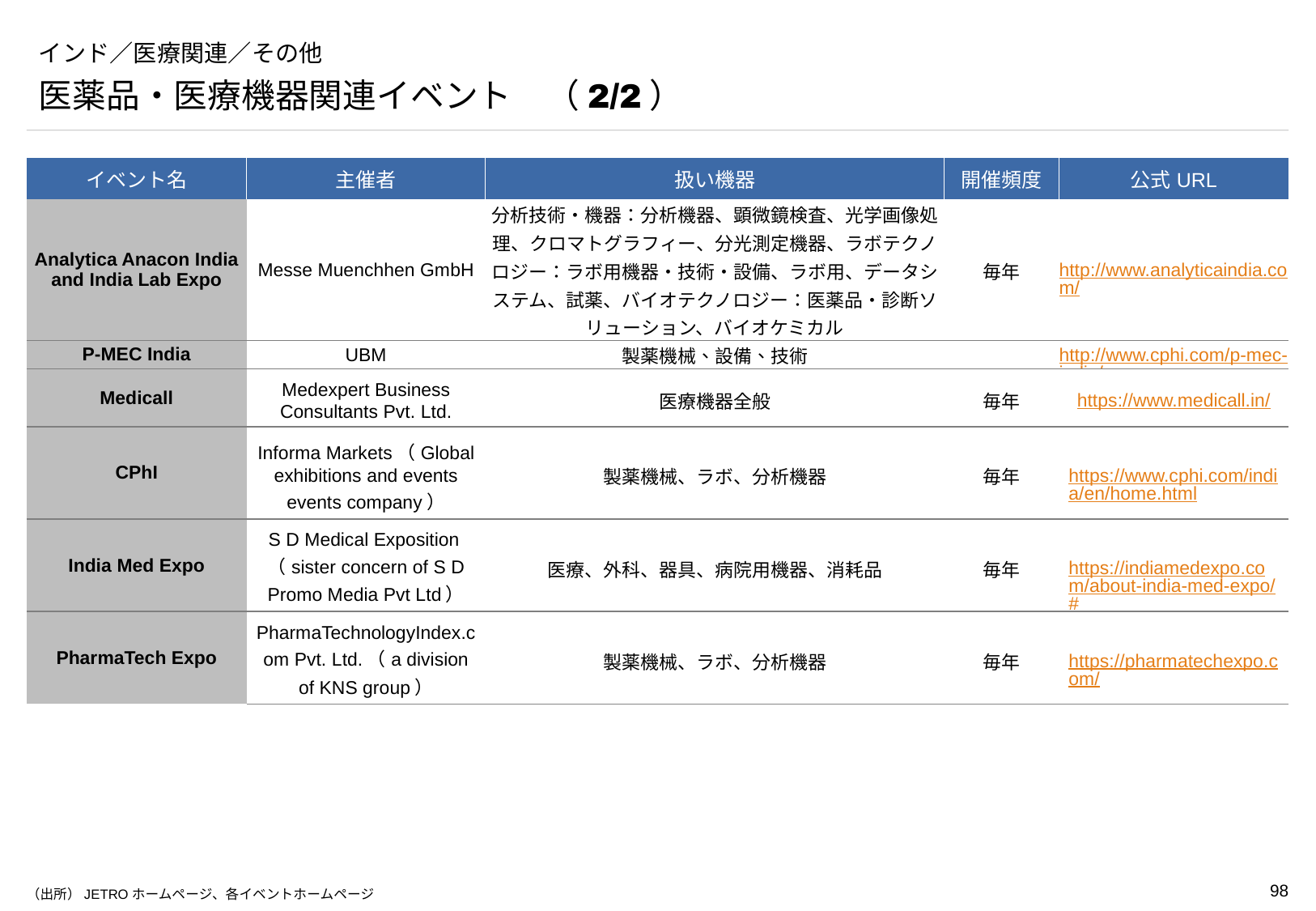

# インド／医療関連／その他
医薬品・医療機器関連イベント　（2/2）
| イベント名 | 主催者 | 扱い機器 | 開催頻度 | 公式URL |
| --- | --- | --- | --- | --- |
| Analytica Anacon India and India Lab Expo | Messe Muenchhen GmbH | 分析技術・機器：分析機器、顕微鏡検査、光学画像処理、クロマトグラフィー、分光測定機器、ラボテクノロジー：ラボ用機器・技術・設備、ラボ用、データシステム、試薬、バイオテクノロジー：医薬品・診断ソリューション、バイオケミカル | 毎年 | http://www.analyticaindia.com/ |
| P-MEC India | UBM | 製薬機械、設備、技術 |  | http://www.cphi.com/p-mec-india/ |
| Medicall | Medexpert Business Consultants Pvt. Ltd. | 医療機器全般 | 毎年 | https://www.medicall.in/ |
| CPhI | Informa Markets（Global exhibitions and events events company） | 製薬機械、ラボ、分析機器 | 毎年 | https://www.cphi.com/india/en/home.html |
| India Med Expo | S D Medical Exposition（sister concern of S D Promo Media Pvt Ltd） | 医療、外科、器具、病院用機器、消耗品 | 毎年 | https://indiamedexpo.com/about-india-med-expo/# |
| PharmaTech Expo | PharmaTechnologyIndex.com Pvt. Ltd.（a division of KNS group） | 製薬機械、ラボ、分析機器 | 毎年 | https://pharmatechexpo.com/ |
（出所）JETROホームページ、各イベントホームページ